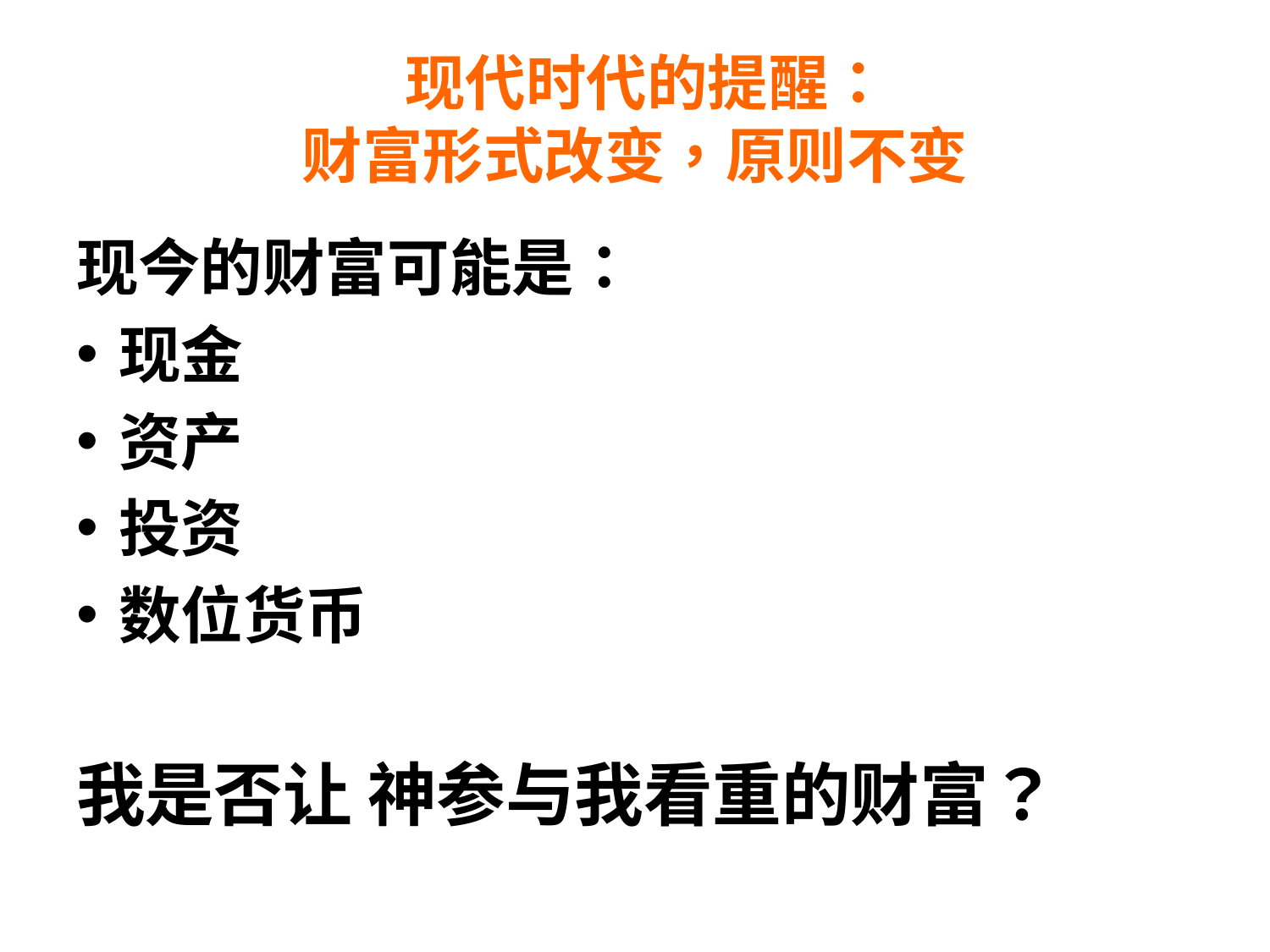

# 现代时代的提醒： 财富形式改变，原则不变
现今的财富可能是：
现金
资产
投资
数位货币

我是否让 神参与我看重的财富？